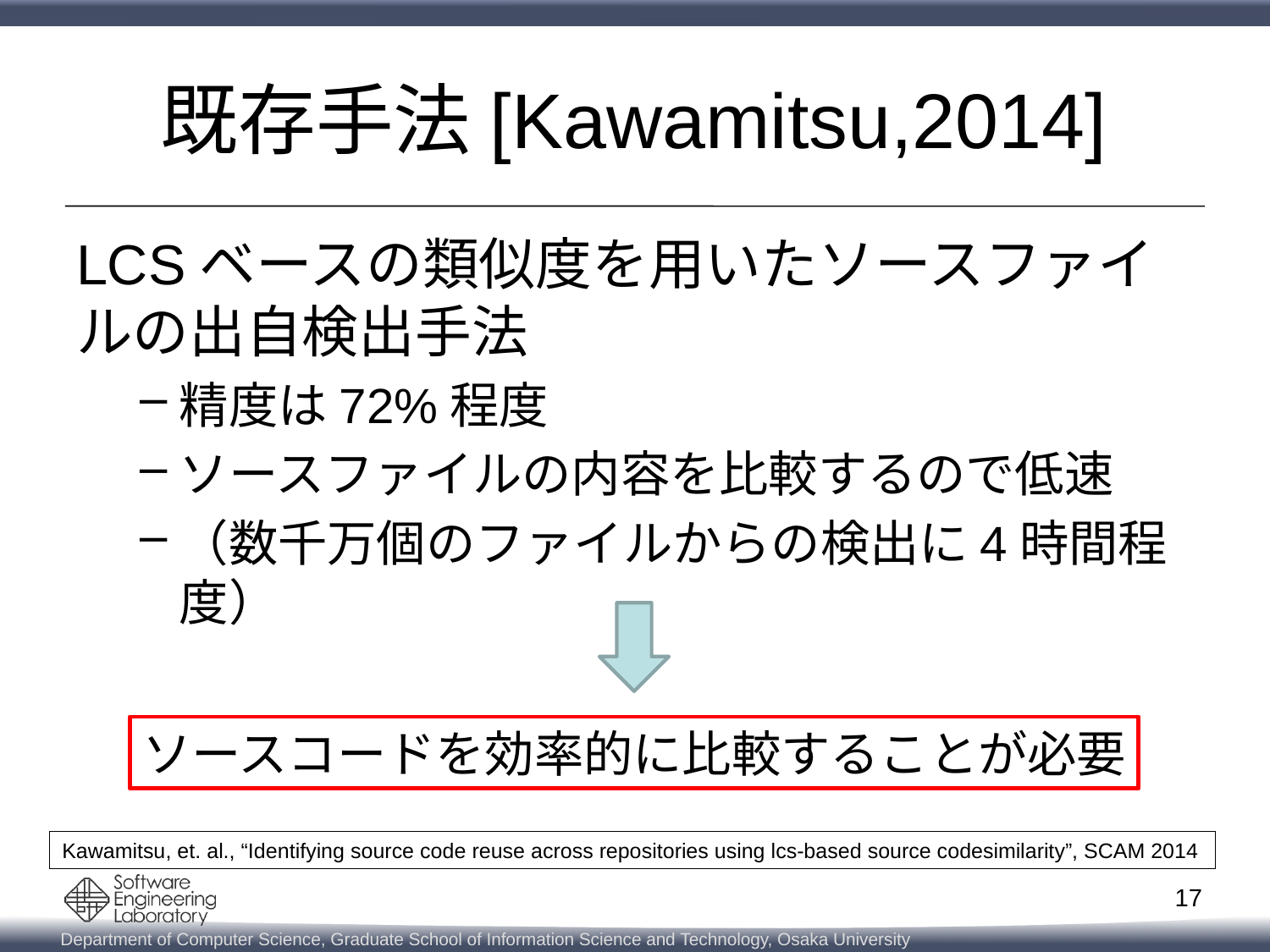

# 既存手法[Kawamitsu,2014]
LCSベースの類似度を用いたソースファイルの出自検出手法
精度は72%程度
ソースファイルの内容を比較するので低速
（数千万個のファイルからの検出に4時間程度）

ソースコードを効率的に比較することが必要
Kawamitsu, et. al., “Identifying source code reuse across repositories using lcs-based source codesimilarity”, SCAM 2014
17